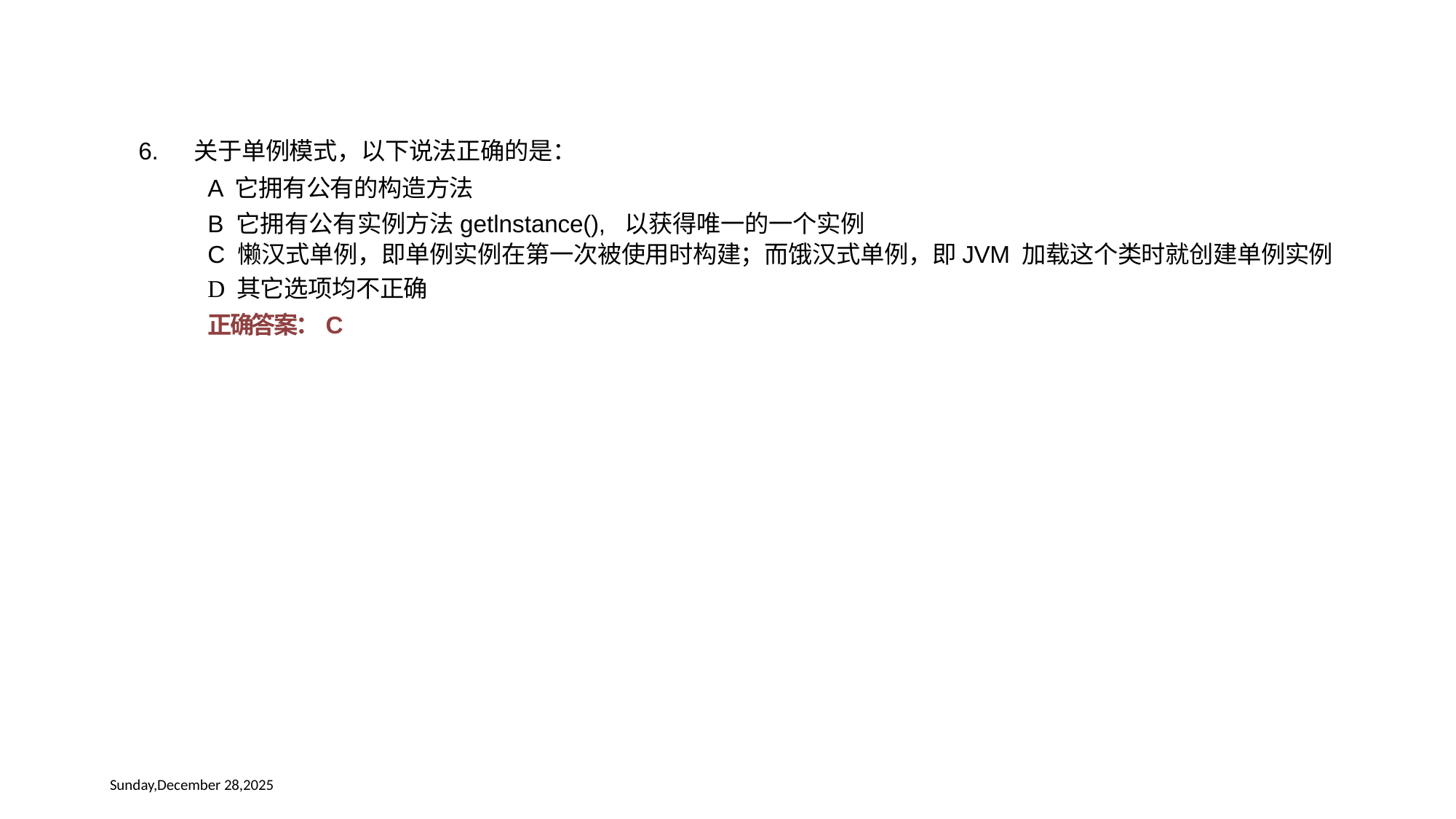

6.   关于单例模式，以下说法正确的是：
A 它拥有公有的构造方法
B 它拥有公有实例方法getlnstance(),  以获得唯一的一个实例
C 懒汉式单例，即单例实例在第一次被使用时构建；而饿汉式单例，即JVM 加载这个类时就创建单例实例
D 其它选项均不正确
正确答案：C

Sunday,December 28,2025